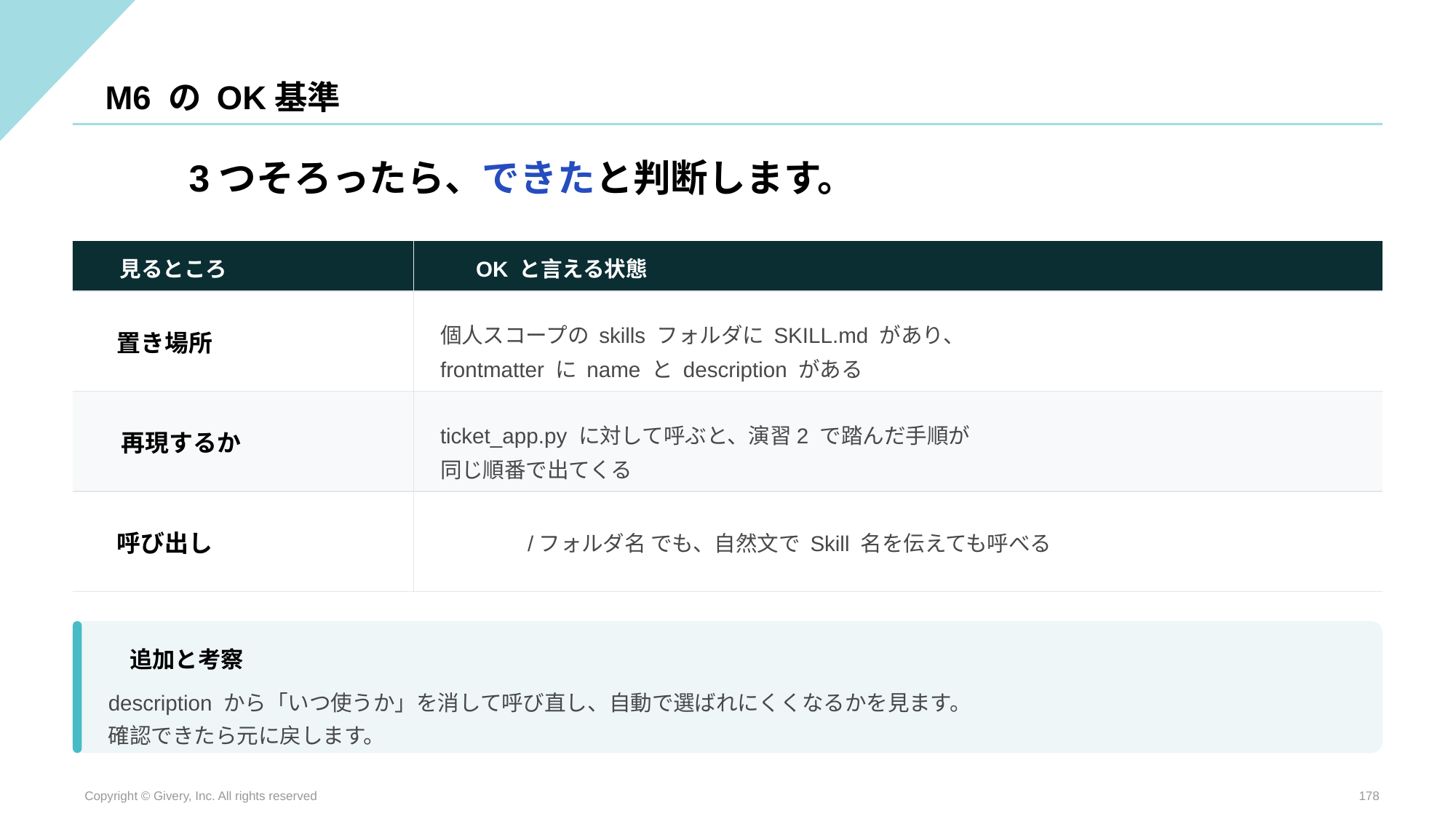

M6 の OK基準

3つそろったら、できたと判断します。

見るところ
OK と言える状態

個人スコープの skills フォルダに SKILL.md があり、
frontmatter に name と description がある
置き場所

ticket_app.py に対して呼ぶと、演習2 で踏んだ手順が
同じ順番で出てくる
再現するか

呼び出し
/フォルダ名 でも、自然文で Skill 名を伝えても呼べる

追加と考察
description から「いつ使うか」を消して呼び直し、自動で選ばれにくくなるかを見ます。
確認できたら元に戻します。
Copyright © Givery, Inc. All rights reserved
178